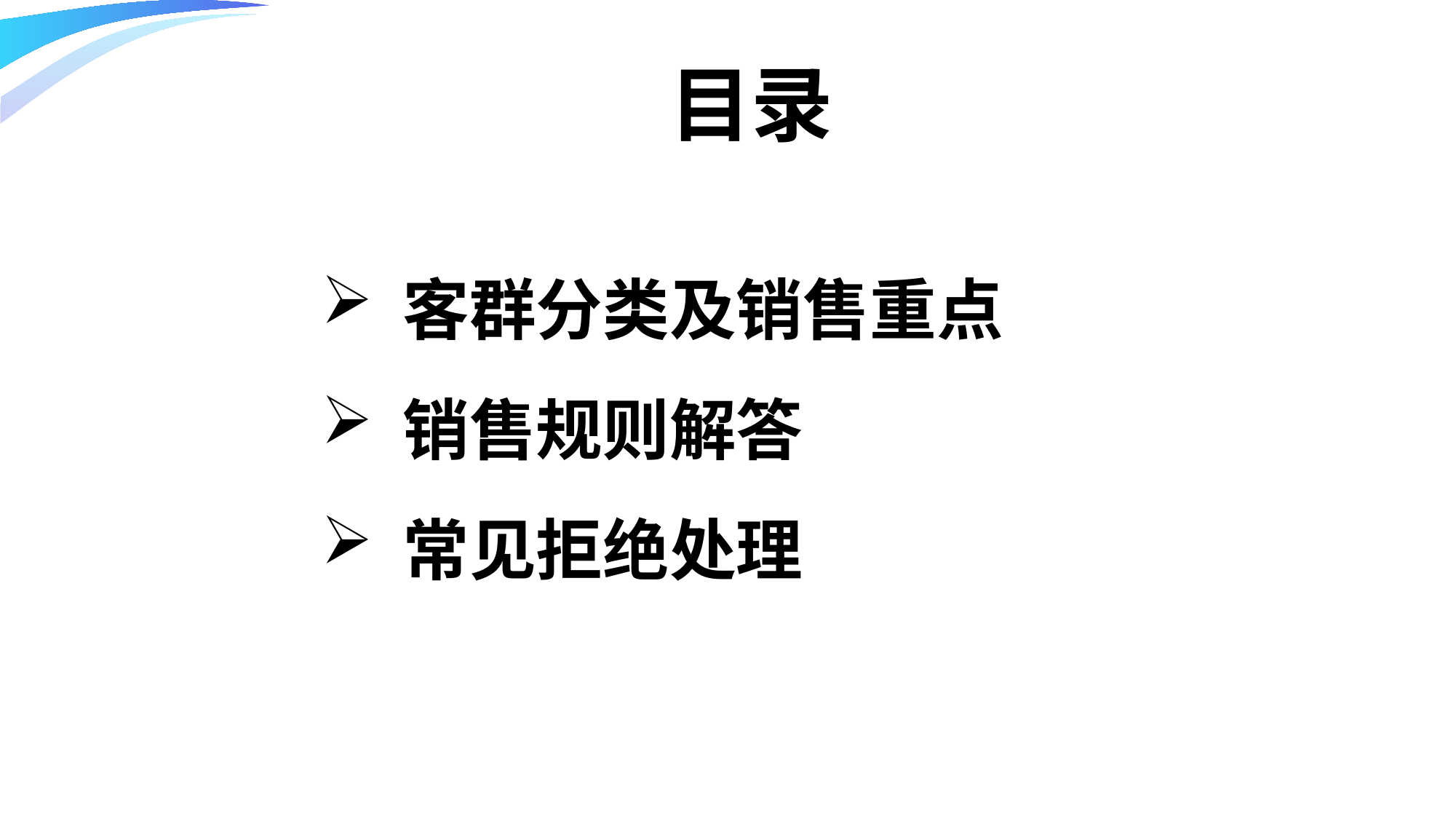

目录
客群分类及销售重点
销售规则解答
常见拒绝处理
“万一网  保险资料下载     门户网站  ”“万一网   制作整 理，未经授权请勿转 载转发，  违者必究”